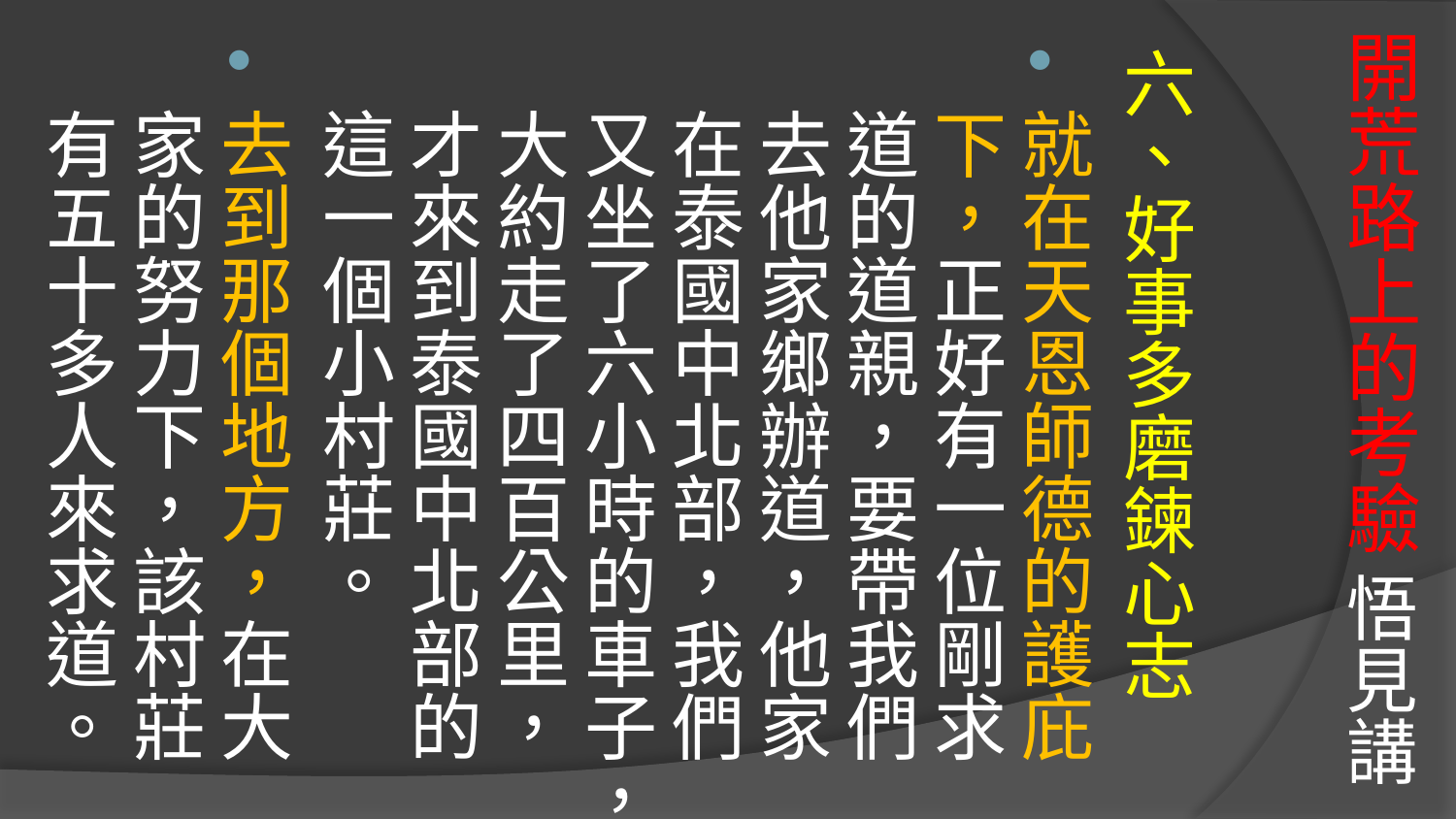

# 開荒路上的考驗 悟見講
六、好事多磨鍊心志
就在天恩師德的護庇下，正好有一位剛求道的道親，要帶我們去他家鄉辦道，他家在泰國中北部，我們又坐了六小時的車子，大約走了四百公里，才來到泰國中北部的這一個小村莊。
去到那個地方，在大家的努力下，該村莊有五十多人來求道。